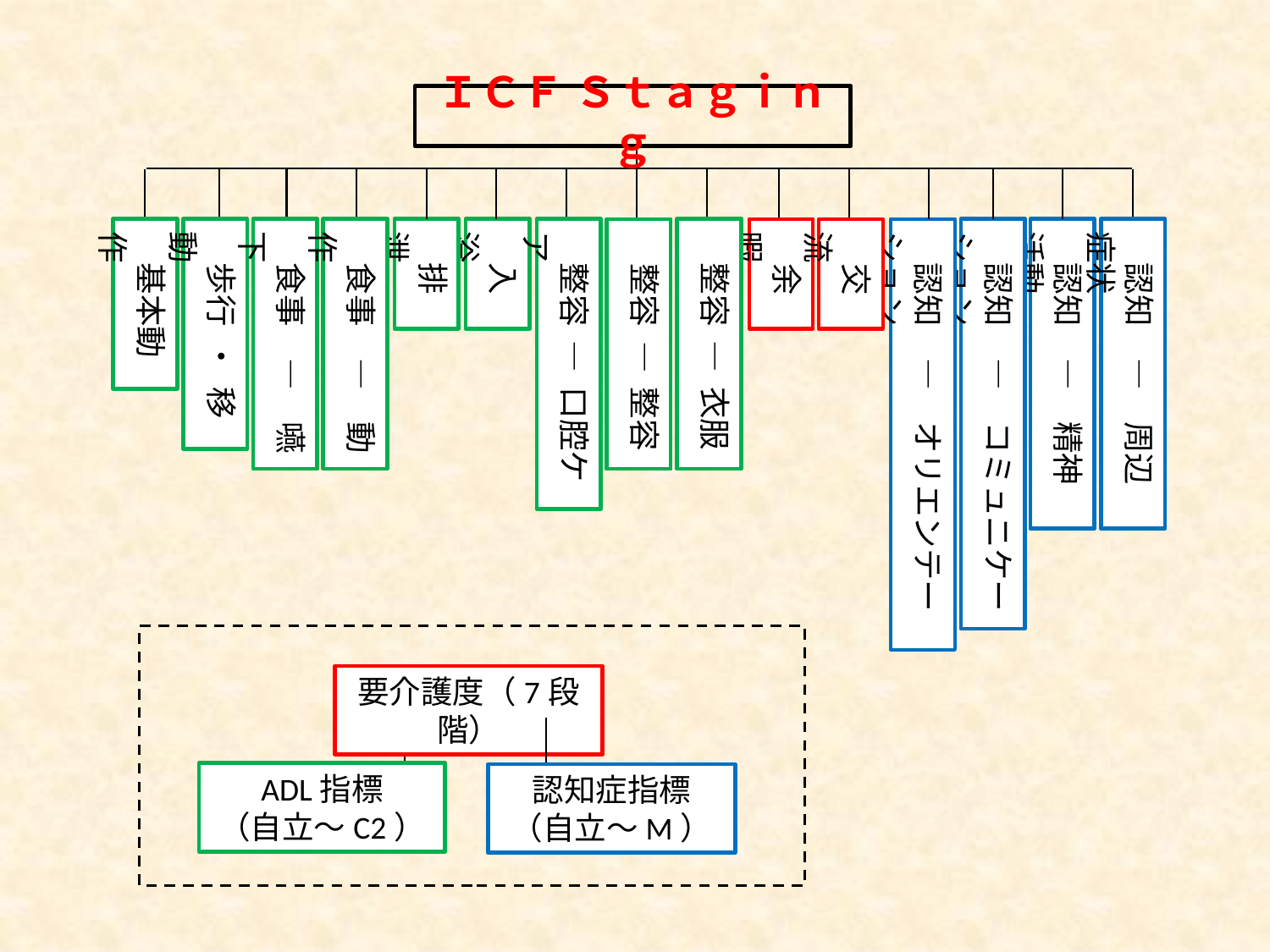

ＩＣＦ Ｓｔａｇｉｎｇ
　基本動作
　歩行  ・  移動
　食事　―　嚥下
　食事　―　動作
　排泄
　入浴
　整容  ―  口腔ケア
　整容  ―  衣服
　認知　―　オリエンテーション
　認知　―　コミュニケーション
　認知　―　精神活動
　認知　―　周辺症状
　整容  ―  整容
　余暇
　交流

要介護度（7段階）
ADL指標
（自立～C2）
認知症指標
（自立～M）